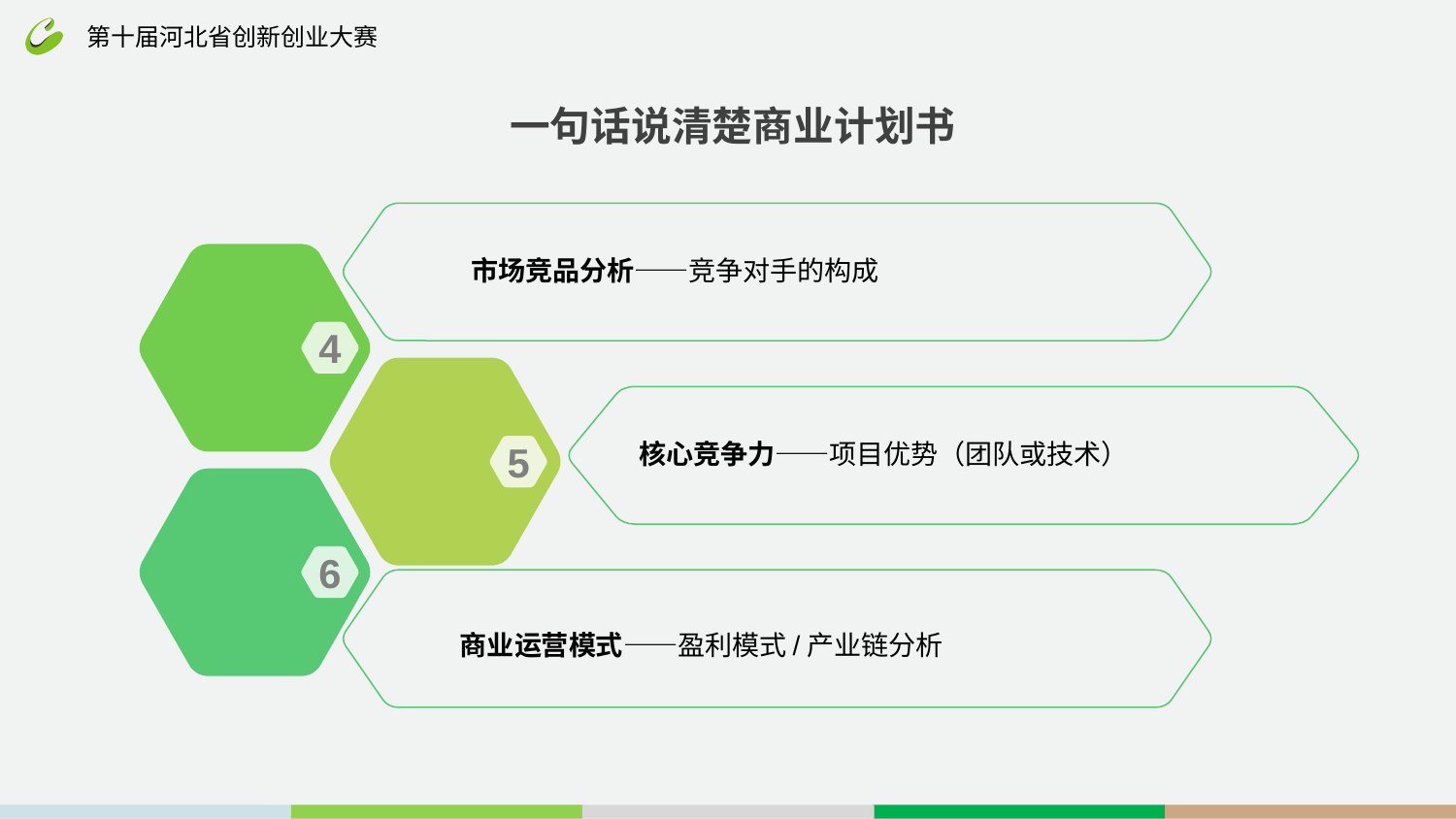

一句话说清楚商业计划书

市场竞品分析——竞争对手的构成

4

5
核心竞争力——项目优势（团队或技术）

6

商业运营模式——盈利模式/产业链分析